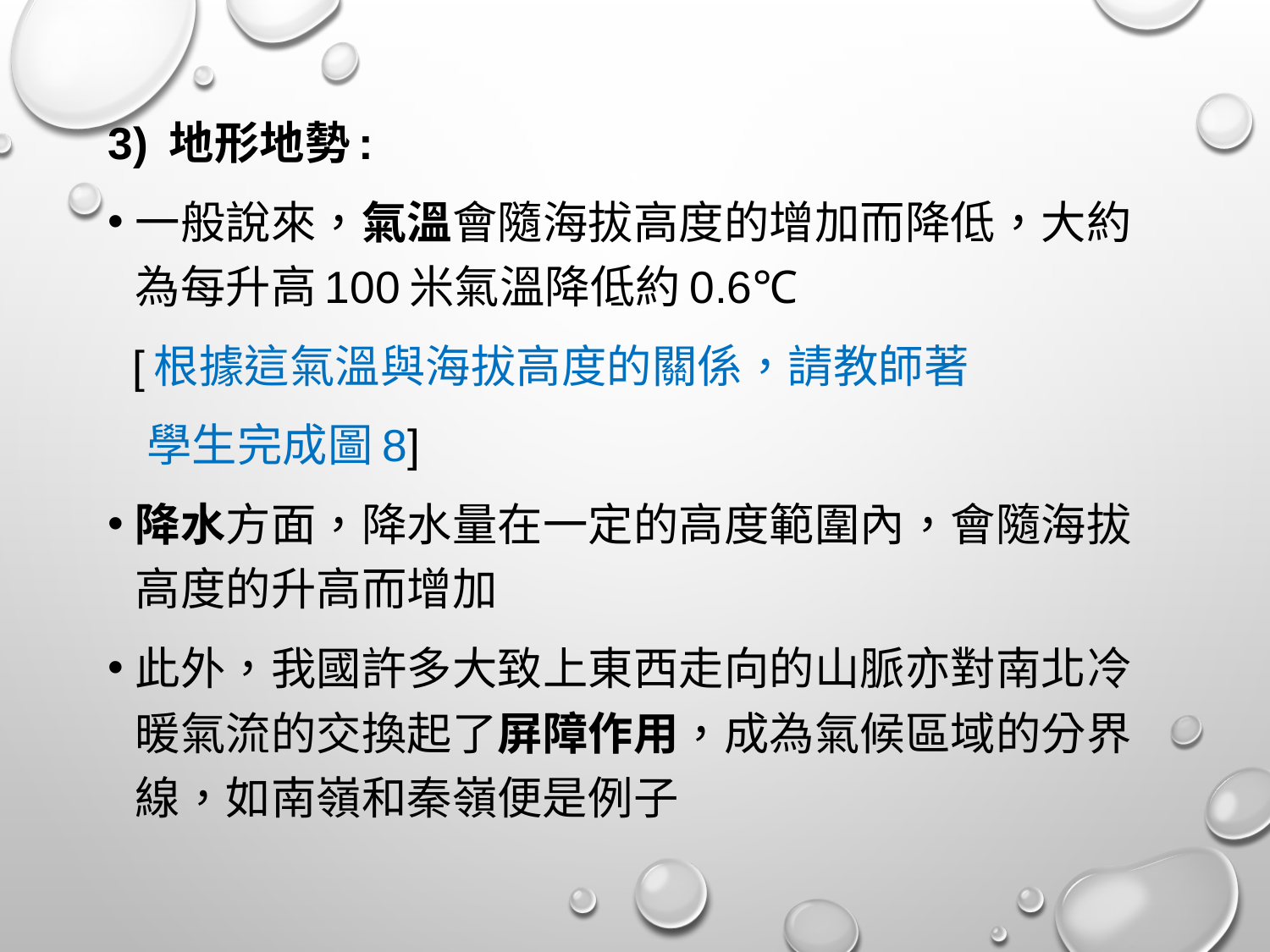

3) 地形地勢:
一般說來，氣溫會隨海拔高度的增加而降低，大約為每升高100米氣溫降低約0.6℃
  [根據這氣溫與海拔高度的關係，請教師著
   學生完成圖8]
降水方面，降水量在一定的高度範圍內，會隨海拔高度的升高而增加
此外，我國許多大致上東西走向的山脈亦對南北冷暖氣流的交換起了屏障作用，成為氣候區域的分界線，如南嶺和秦嶺便是例子